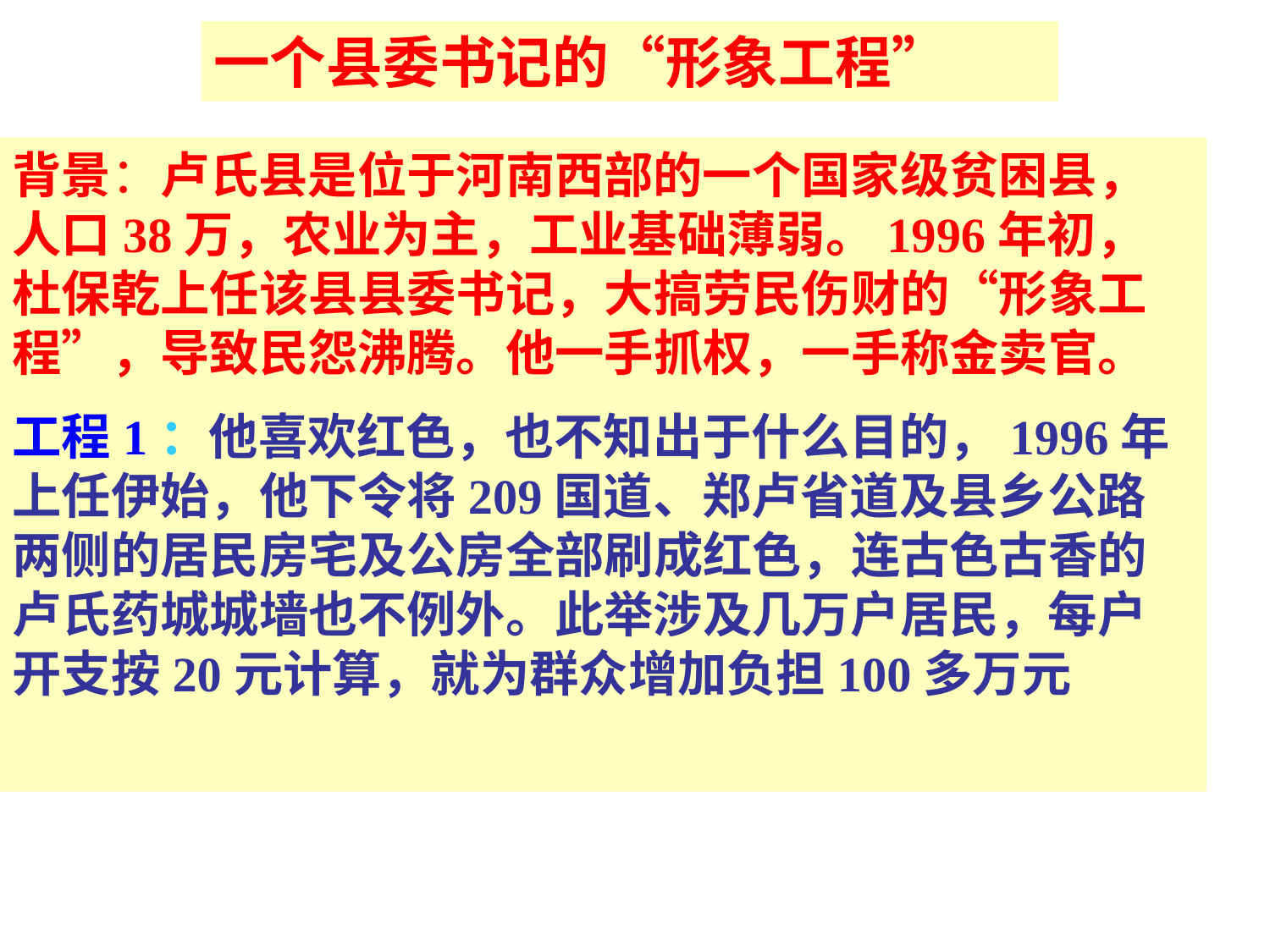

一个县委书记的“形象工程”
背景：卢氏县是位于河南西部的一个国家级贫困县，人口38万，农业为主，工业基础薄弱。1996年初，杜保乾上任该县县委书记，大搞劳民伤财的“形象工程”，导致民怨沸腾。他一手抓权，一手称金卖官。
工程1：他喜欢红色，也不知出于什么目的，1996年上任伊始，他下令将209国道、郑卢省道及县乡公路两侧的居民房宅及公房全部刷成红色，连古色古香的卢氏药城城墙也不例外。此举涉及几万户居民，每户开支按20元计算，就为群众增加负担100多万元